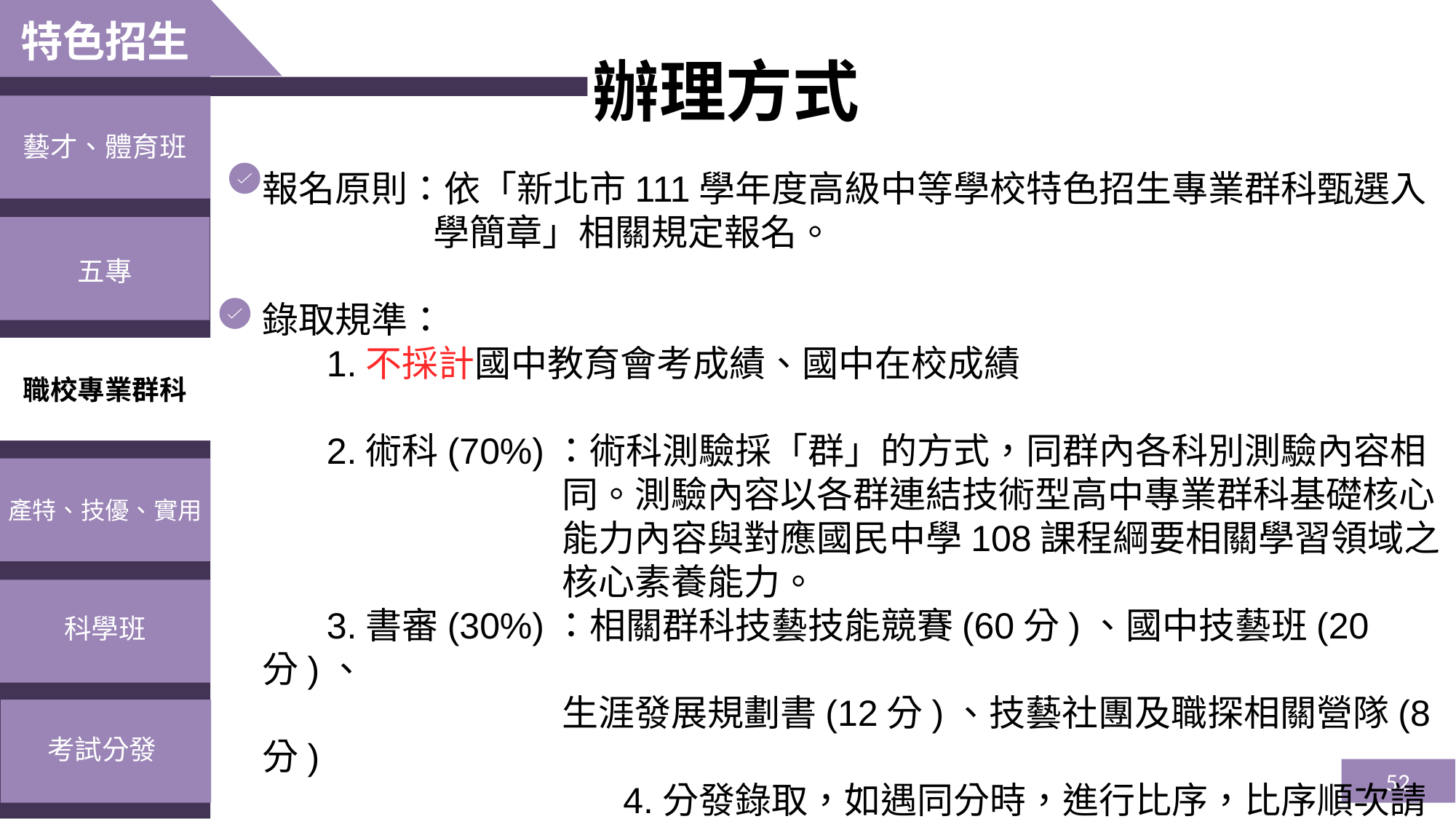

特色招生

辦理方式

藝才、體育班
報名原則：依「新北市111學年度高級中等學校特色招生專業群科甄選入學簡章」相關規定報名。

錄取規準：
1.不採計國中教育會考成績、國中在校成績

2.術科(70%)：術科測驗採「群」的方式，同群內各科別測驗內容相同。測驗內容以各群連結技術型高中專業群科基礎核心能力內容與對應國民中學108課程綱要相關學習領域之核心素養能力。
3.書審(30%)：相關群科技藝技能競賽(60分)、國中技藝班(20分)、
生涯發展規劃書(12分)、技藝社團及職探相關營隊(8分)
      4.分發錄取，如遇同分時，進行比序，比序順次請參閱簡章。

五專

職校專業群科

產特、技優、實用

科學班

考試分發

52